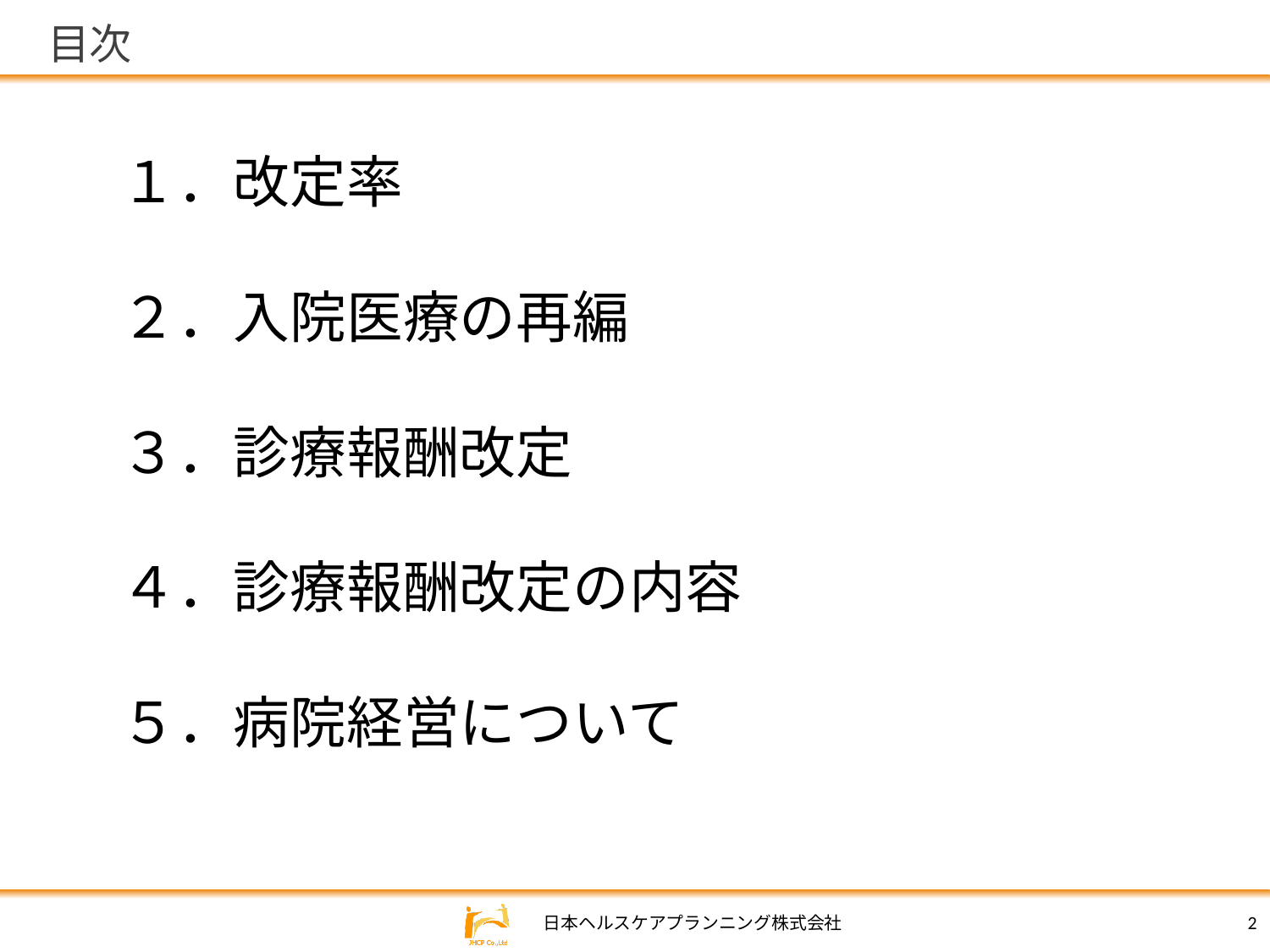

# 目次
１．改定率

２．入院医療の再編

３．診療報酬改定

４．診療報酬改定の内容

５．病院経営について
2